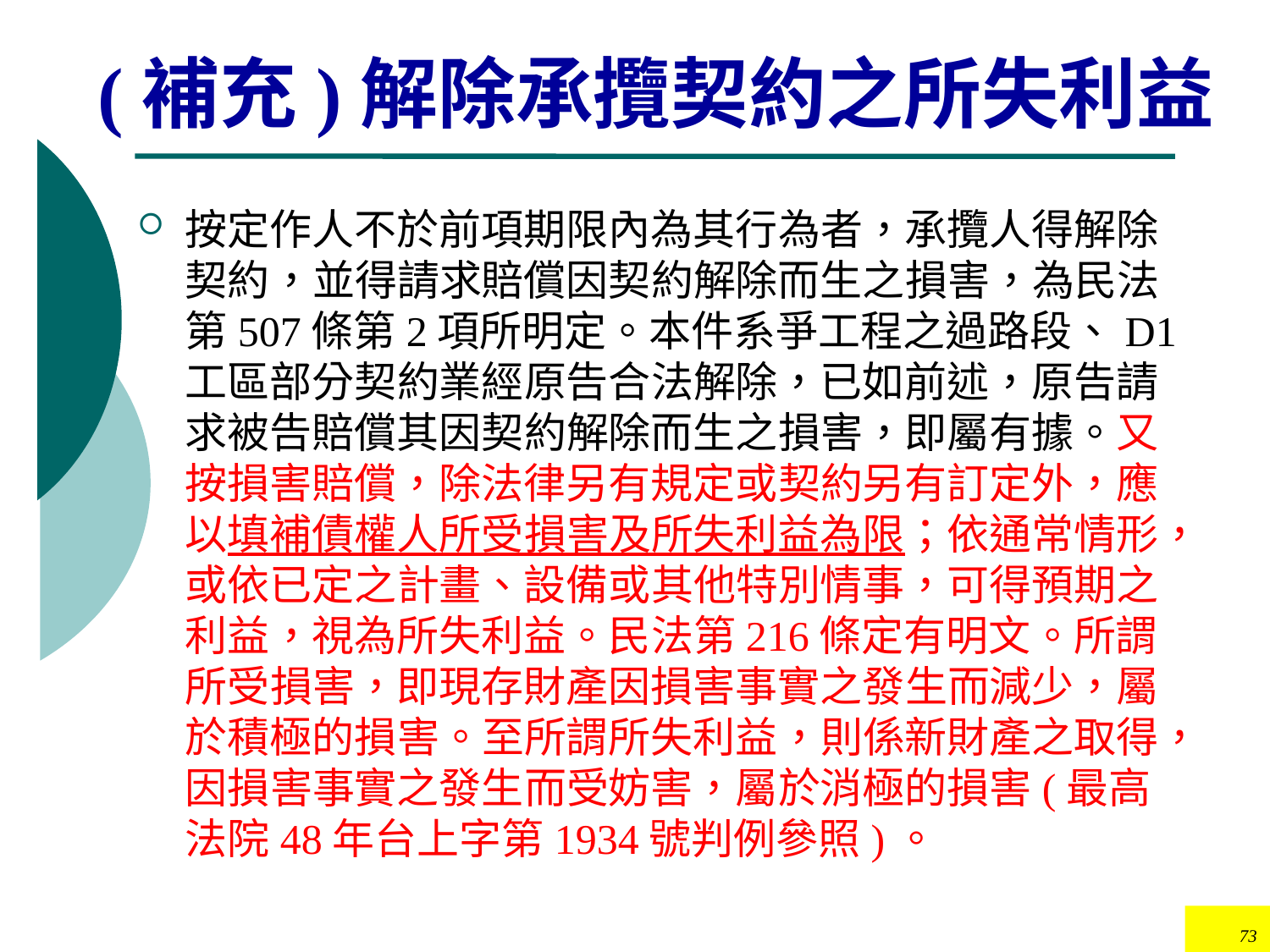

# (補充)解除承攬契約之所失利益
按定作人不於前項期限內為其行為者，承攬人得解除契約，並得請求賠償因契約解除而生之損害，為民法第507條第2項所明定。本件系爭工程之過路段、D1工區部分契約業經原告合法解除，已如前述，原告請求被告賠償其因契約解除而生之損害，即屬有據。又按損害賠償，除法律另有規定或契約另有訂定外，應以填補債權人所受損害及所失利益為限；依通常情形，或依已定之計畫、設備或其他特別情事，可得預期之利益，視為所失利益。民法第216條定有明文。所謂所受損害，即現存財產因損害事實之發生而減少，屬於積極的損害。至所謂所失利益，則係新財產之取得，因損害事實之發生而受妨害，屬於消極的損害(最高法院48年台上字第1934號判例參照)。
73